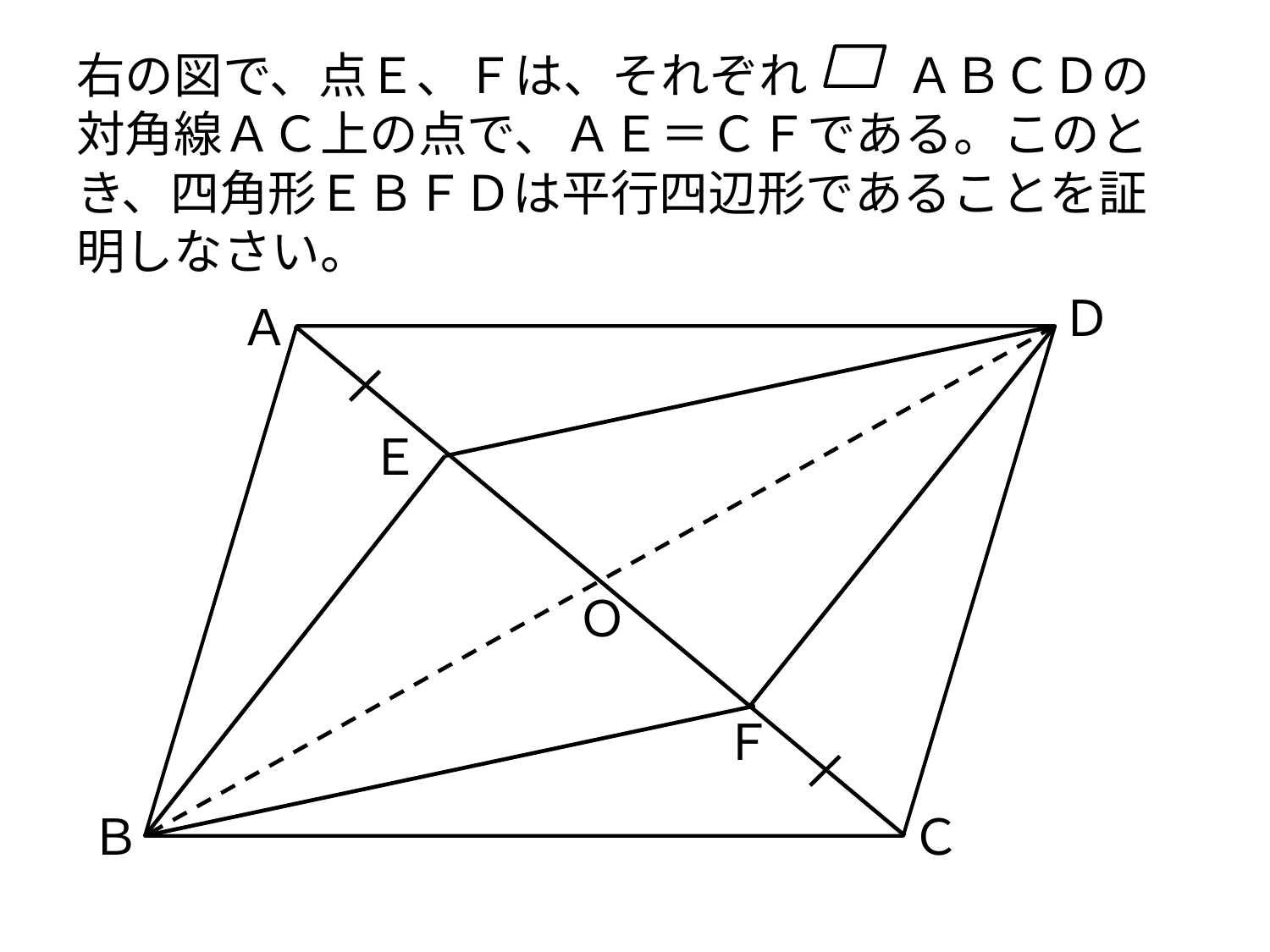

# 右の図で、点Ｅ、Ｆは、それぞれ　　ＡＢＣＤの対角線ＡＣ上の点で、ＡＥ＝ＣＦである。このとき、四角形ＥＢＦＤは平行四辺形であることを証明しなさい。

Ｄ
Ａ

Ｅ
Ｏ
Ｆ
Ｂ
Ｃ